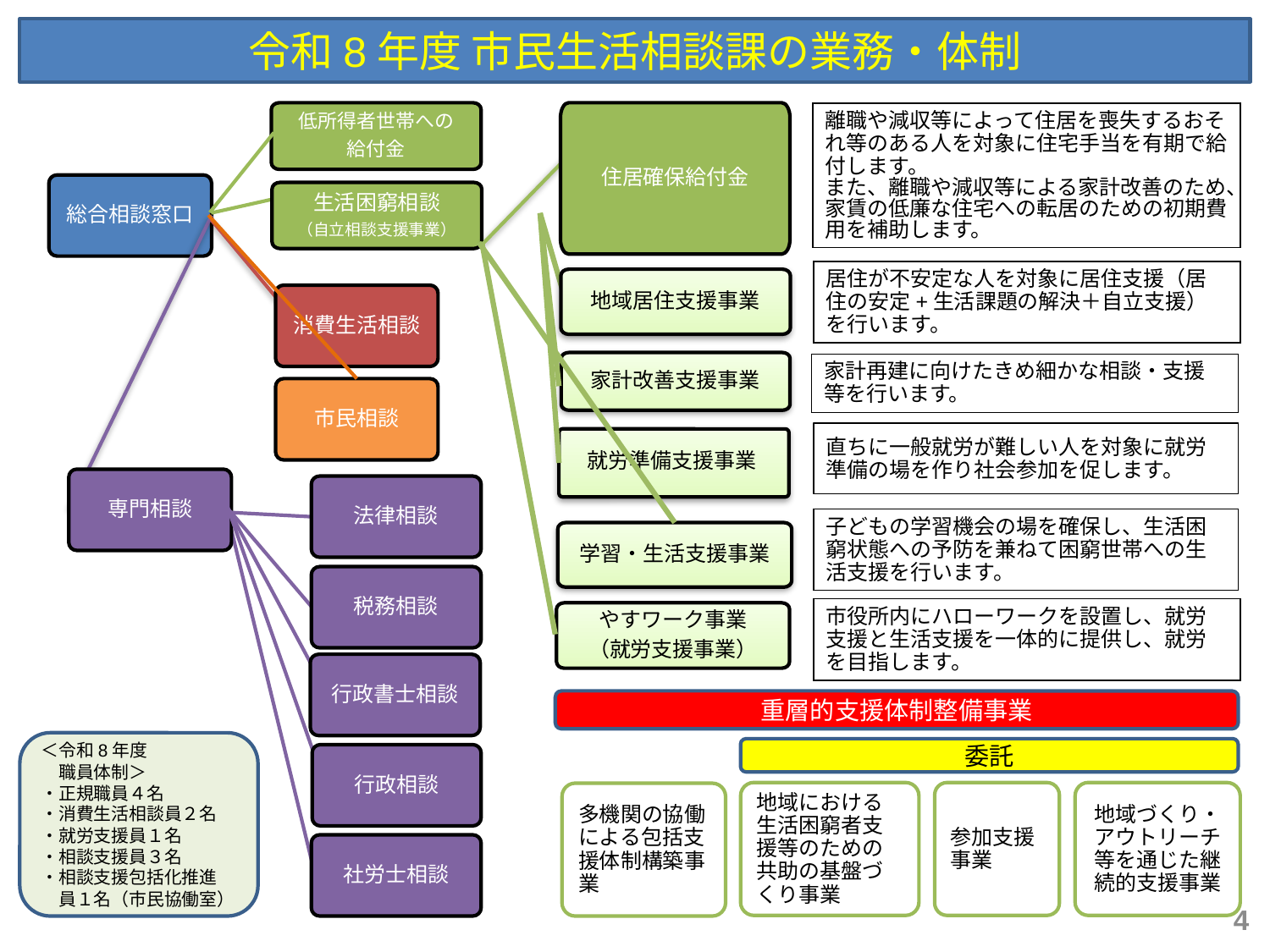

令和8年度 市民生活相談課の業務・体制
離職や減収等によって住居を喪失するおそれ等のある人を対象に住宅手当を有期で給付します。
また、離職や減収等による家計改善のため、家賃の低廉な住宅への転居のための初期費用を補助します。
低所得者世帯への
給付金
住居確保給付金

総合相談窓口

生活困窮相談
（自立相談支援事業）

居住が不安定な人を対象に居住支援（居住の安定+生活課題の解決＋自立支援）を行います。
地域居住支援事業
消費生活相談
家計改善支援事業
家計再建に向けたきめ細かな相談・支援等を行います。

市民相談
直ちに一般就労が難しい人を対象に就労準備の場を作り社会参加を促します。

就労準備支援事業

専門相談
法律相談

子どもの学習機会の場を確保し、生活困窮状態への予防を兼ねて困窮世帯への生活支援を行います。
学習・生活支援事業

税務相談

市役所内にハローワークを設置し、就労支援と生活支援を一体的に提供し、就労を目指します。
やすワーク事業
（就労支援事業）

行政書士相談

重層的支援体制整備事業
＜令和8年度
　職員体制＞
・正規職員４名
・消費生活相談員２名
・就労支援員１名
・相談支援員３名
・相談支援包括化推進
　員１名（市民協働室）
委託
行政相談
地域における生活困窮者支援等のための共助の基盤づくり事業
参加支援事業
地域づくり・アウトリーチ等を通じた継続的支援事業
多機関の協働による包括支援体制構築事業
社労士相談
4